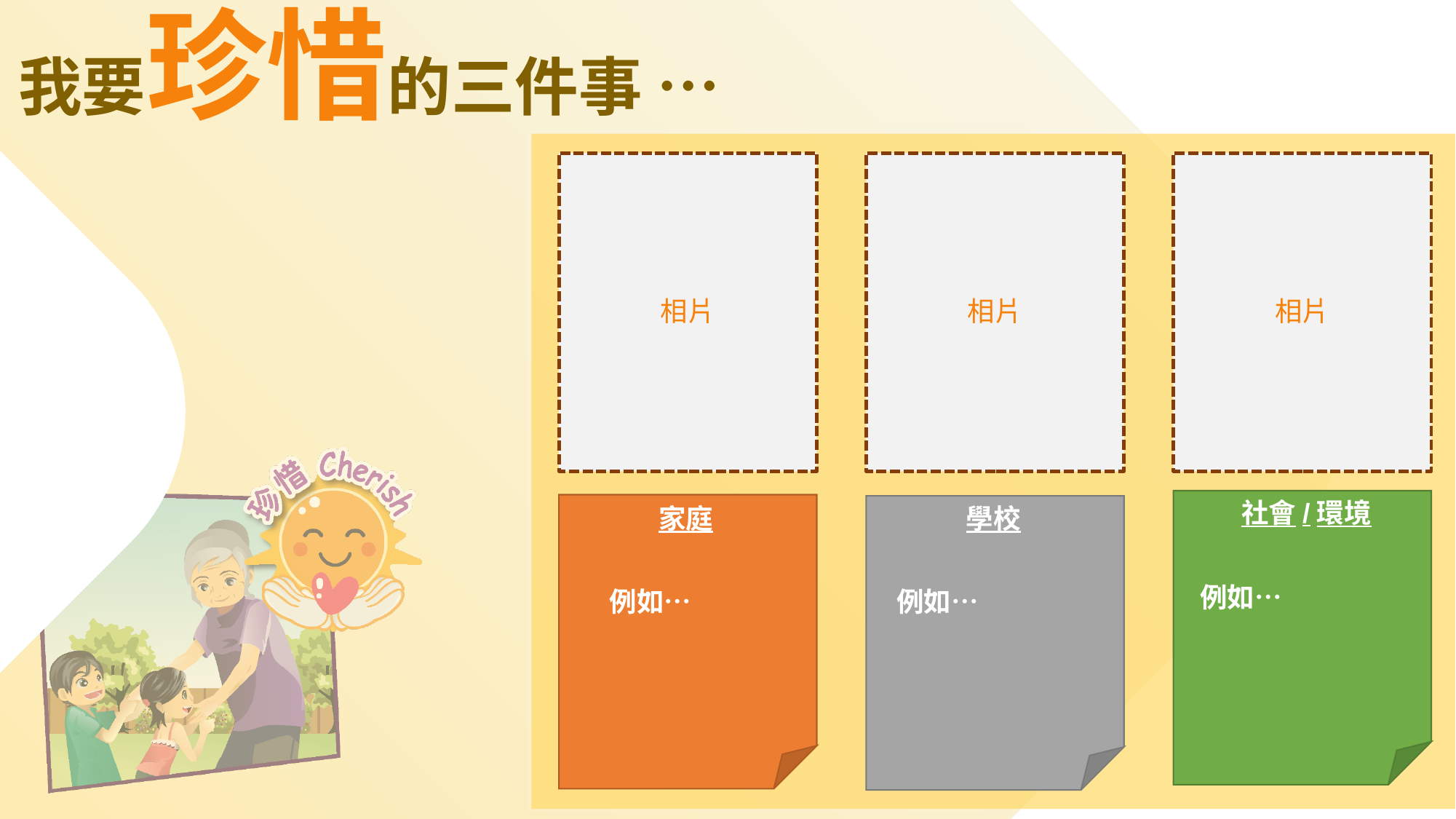

我要珍惜的三件事 …

相片
相片
相片

社會/環境

家庭
學校

例如…
例如…
例如…